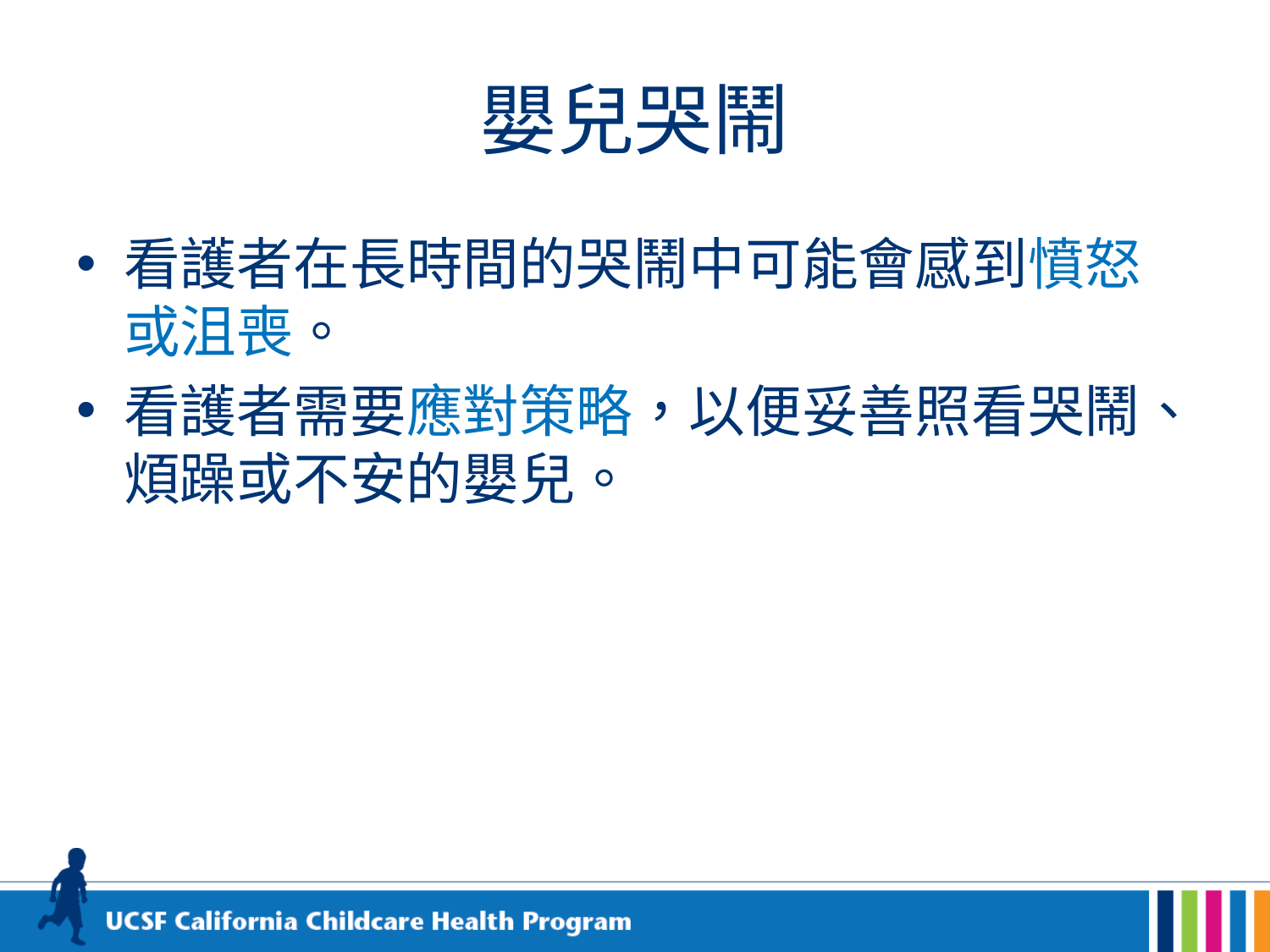

# 嬰兒哭鬧
看護者在長時間的哭鬧中可能會感到憤怒或沮喪。
看護者需要應對策略，以便妥善照看哭鬧、煩躁或不安的嬰兒。